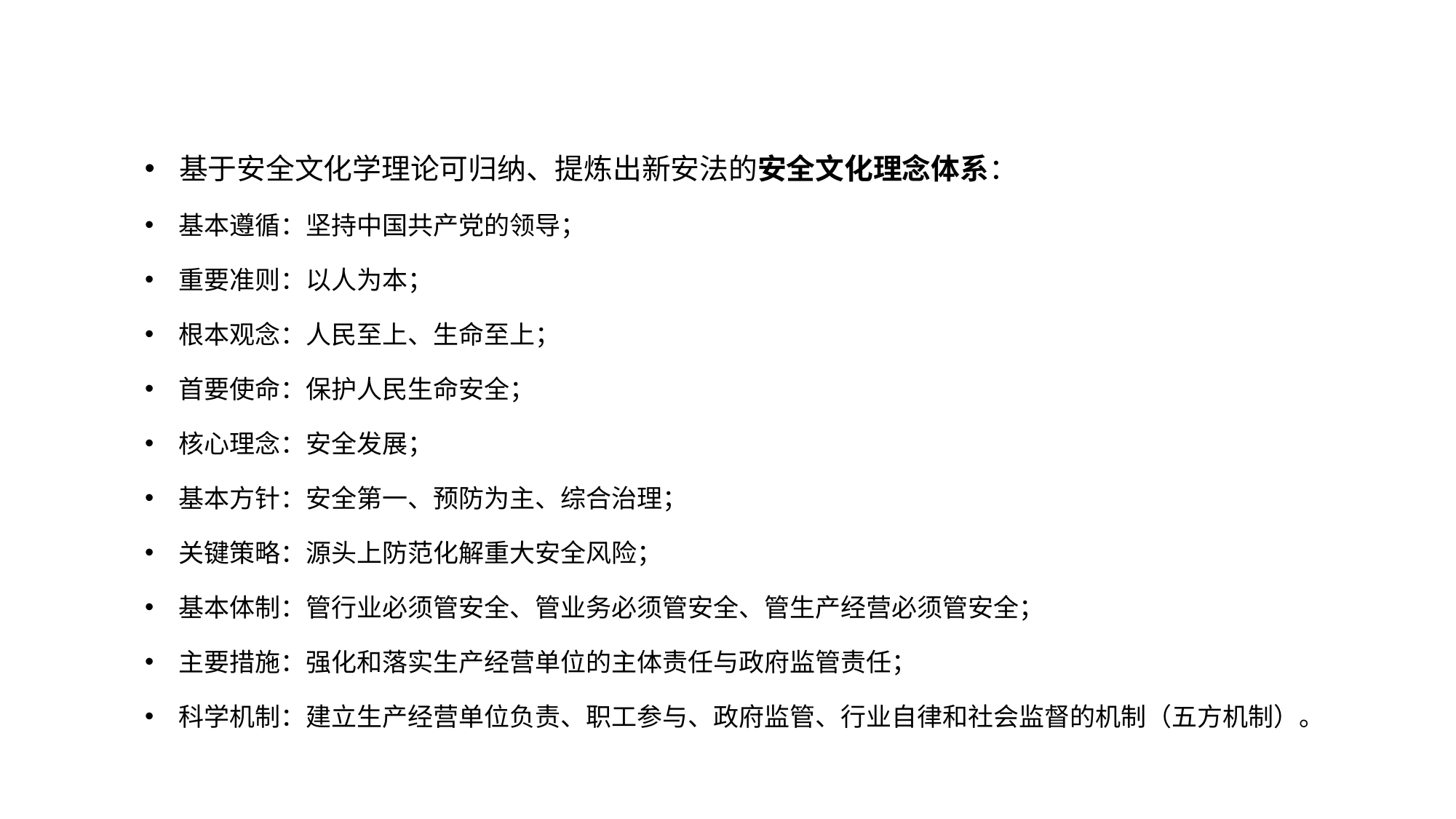

#
基于安全文化学理论可归纳、提炼出新安法的安全文化理念体系：
基本遵循：坚持中国共产党的领导；
重要准则：以人为本；
根本观念：人民至上、生命至上；
首要使命：保护人民生命安全；
核心理念：安全发展；
基本方针：安全第一、预防为主、综合治理；
关键策略：源头上防范化解重大安全风险；
基本体制：管行业必须管安全、管业务必须管安全、管生产经营必须管安全；
主要措施：强化和落实生产经营单位的主体责任与政府监管责任；
科学机制：建立生产经营单位负责、职工参与、政府监管、行业自律和社会监督的机制（五方机制）。